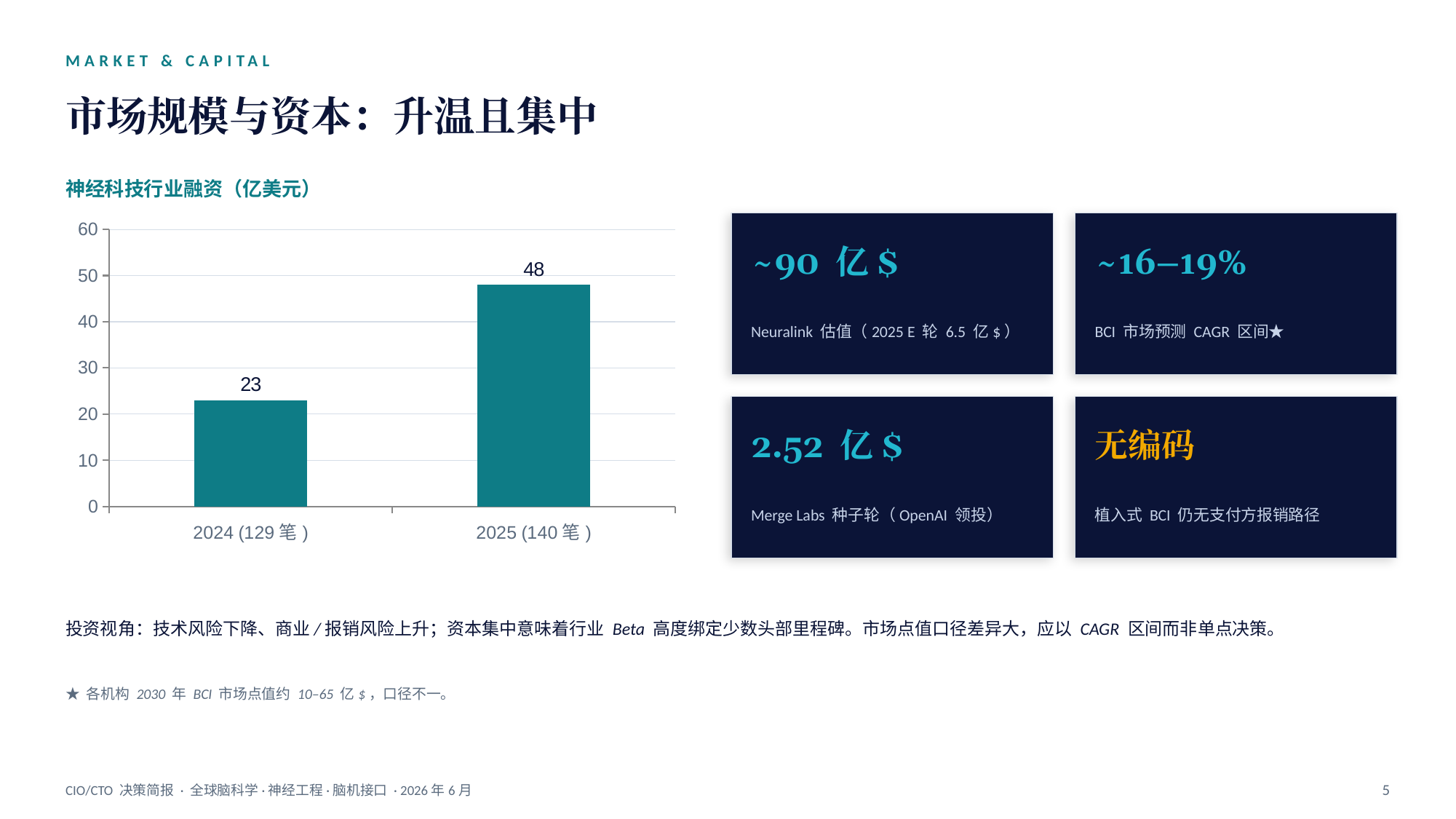

MARKET & CAPITAL
市场规模与资本：升温且集中
神经科技行业融资（亿美元）

### Chart

| Category | 融资额 |
|---|---|
| 2024 (129笔) | 23.0 |
| 2025 (140笔) | 48.0 |

~90 亿$
~16–19%
Neuralink 估值（2025 E 轮 6.5 亿$）
BCI 市场预测 CAGR 区间★

2.52 亿$
无编码
Merge Labs 种子轮（OpenAI 领投）
植入式 BCI 仍无支付方报销路径
投资视角：技术风险下降、商业/报销风险上升；资本集中意味着行业 Beta 高度绑定少数头部里程碑。市场点值口径差异大，应以 CAGR 区间而非单点决策。
★ 各机构 2030 年 BCI 市场点值约 10–65 亿$，口径不一。
CIO/CTO 决策简报 · 全球脑科学·神经工程·脑机接口 · 2026年6月
5